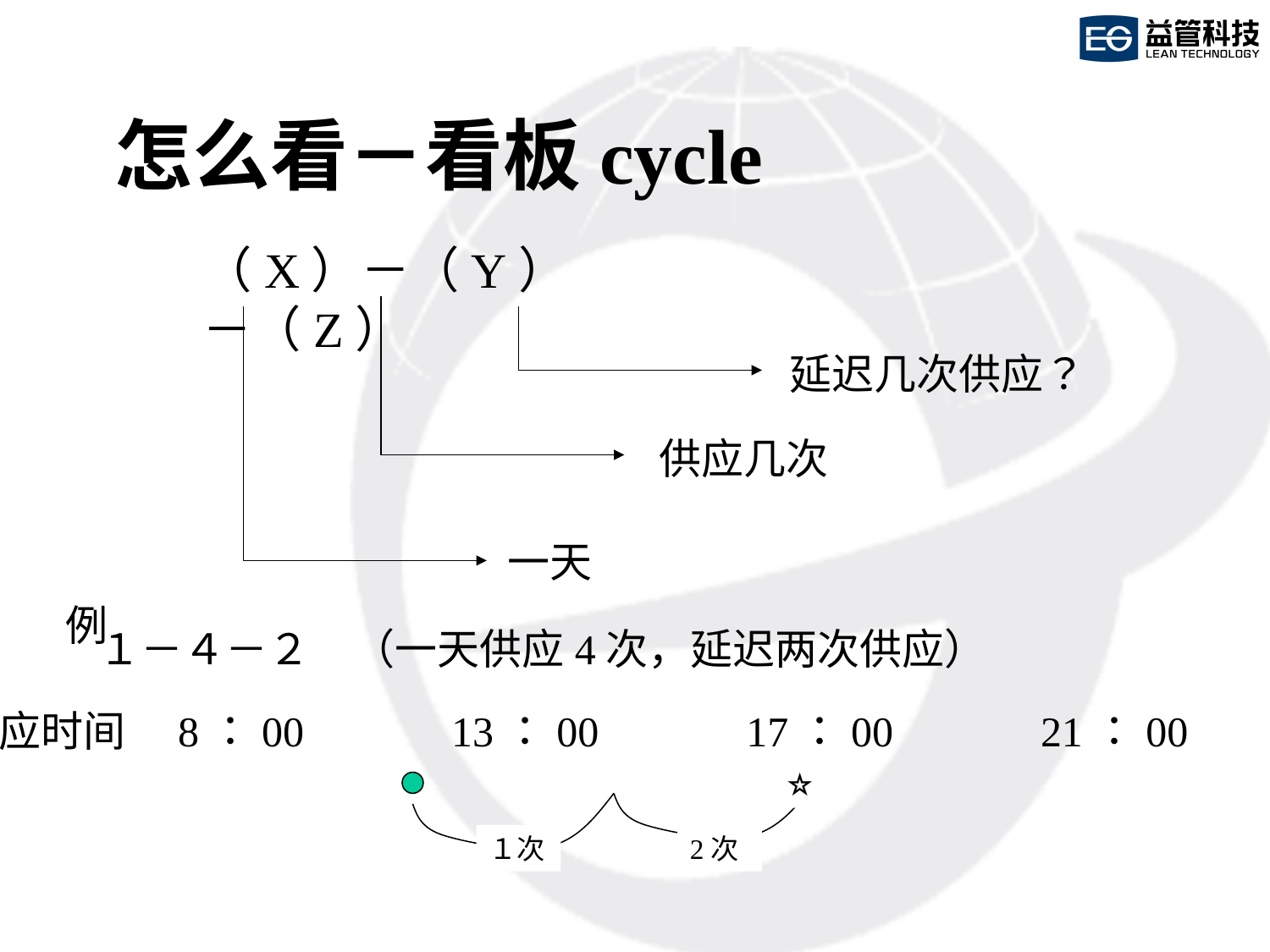

# 怎么看－看板cycle
（X）－（Y）－（Z）

 延迟几次供应？
供应几次
一天
例
１－４－２　（一天供应4次，延迟两次供应）
供应时间　8：00　　　13：00　　　17：00　　　21：00
☆

１次
2次